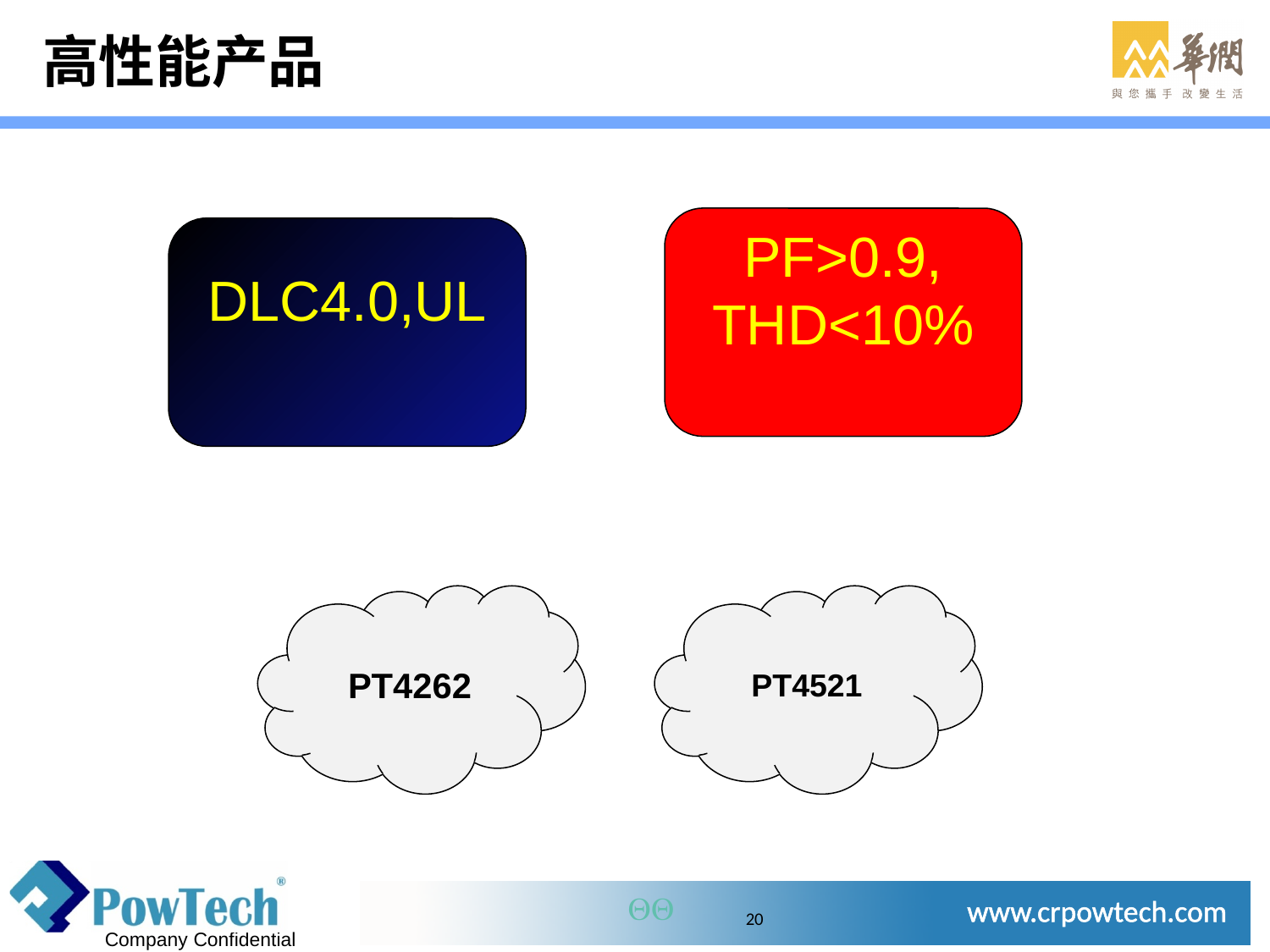

# 高性能产品
PF>0.9,
THD<10%

DLC4.0,UL

PF>0.9
THD<10%
PT4262
PT4521
PT4521
PT4261
20